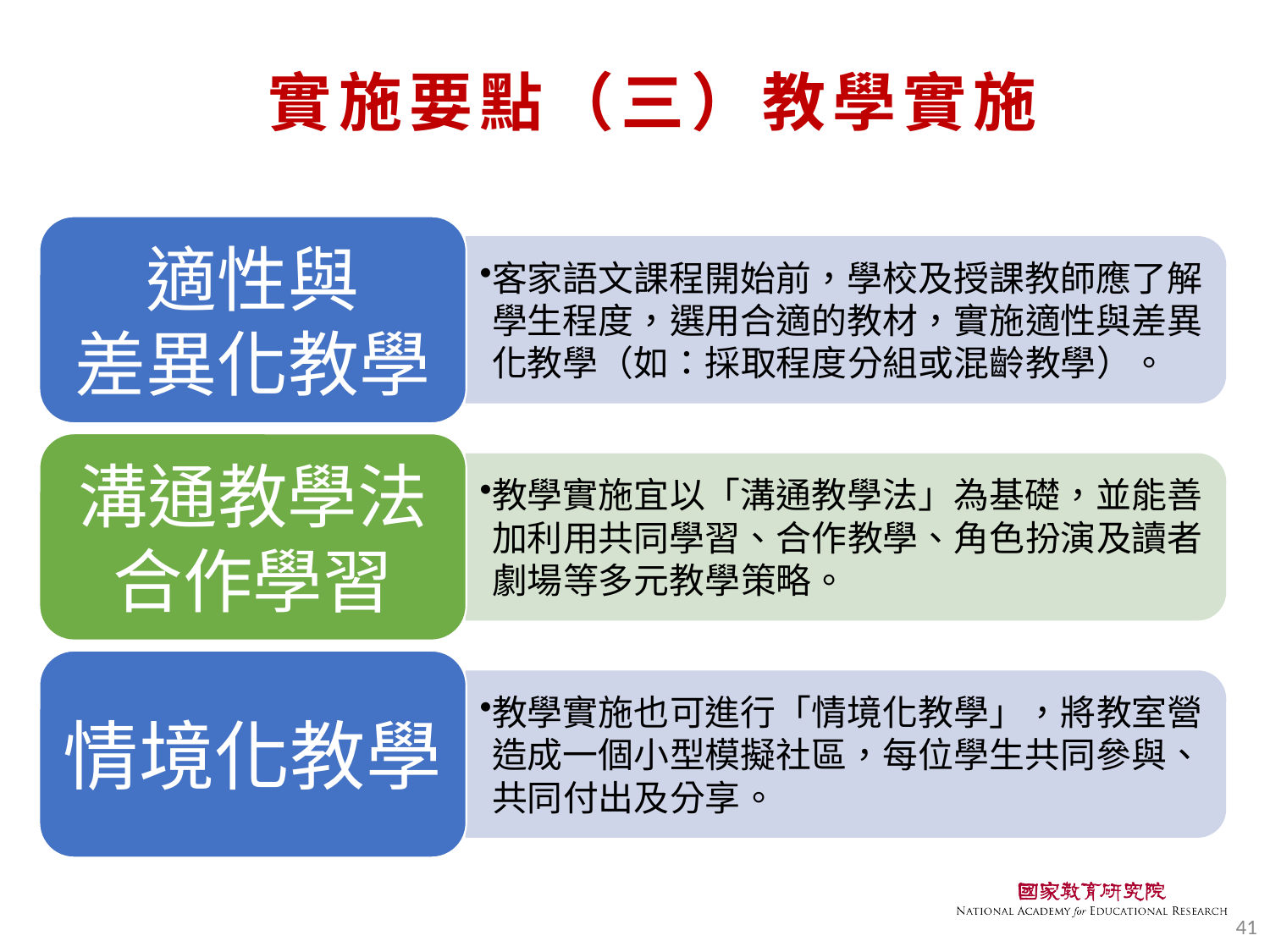

# 實施要點（三）教學實施
適性與
差異化教學
溝通教學法
合作學習
教學實施宜以「溝通教學法」為基礎，並能善加利用共同學習、合作教學、角色扮演及讀者劇場等多元教學策略。
情境化教學
教學實施也可進行「情境化教學」，將教室營造成一個小型模擬社區，每位學生共同參與、共同付出及分享。
41